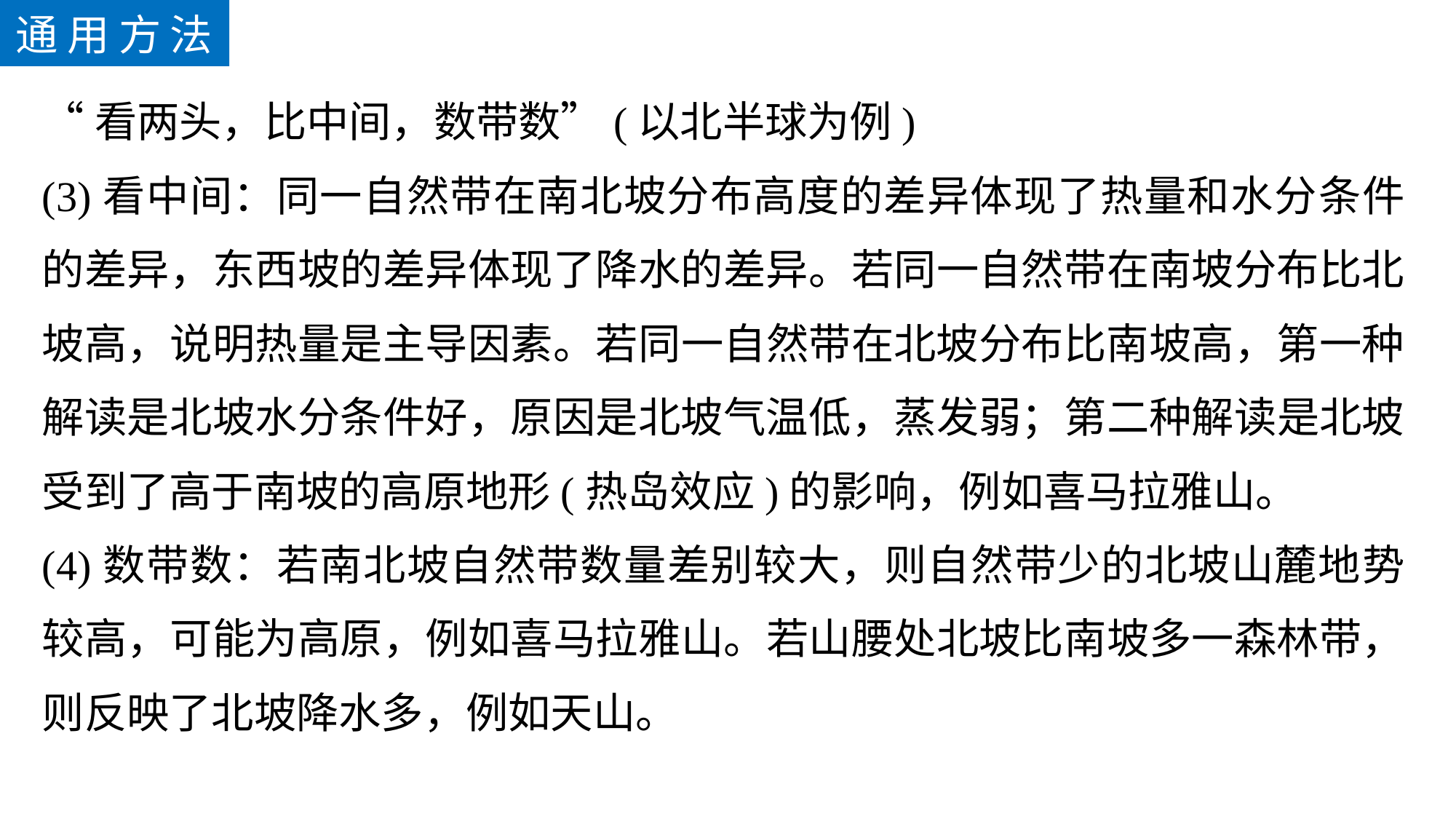

“看两头，比中间，数带数”(以北半球为例)
(3)看中间：同一自然带在南北坡分布高度的差异体现了热量和水分条件的差异，东西坡的差异体现了降水的差异。若同一自然带在南坡分布比北坡高，说明热量是主导因素。若同一自然带在北坡分布比南坡高，第一种解读是北坡水分条件好，原因是北坡气温低，蒸发弱；第二种解读是北坡受到了高于南坡的高原地形(热岛效应)的影响，例如喜马拉雅山。
(4)数带数：若南北坡自然带数量差别较大，则自然带少的北坡山麓地势较高，可能为高原，例如喜马拉雅山。若山腰处北坡比南坡多一森林带，则反映了北坡降水多，例如天山。